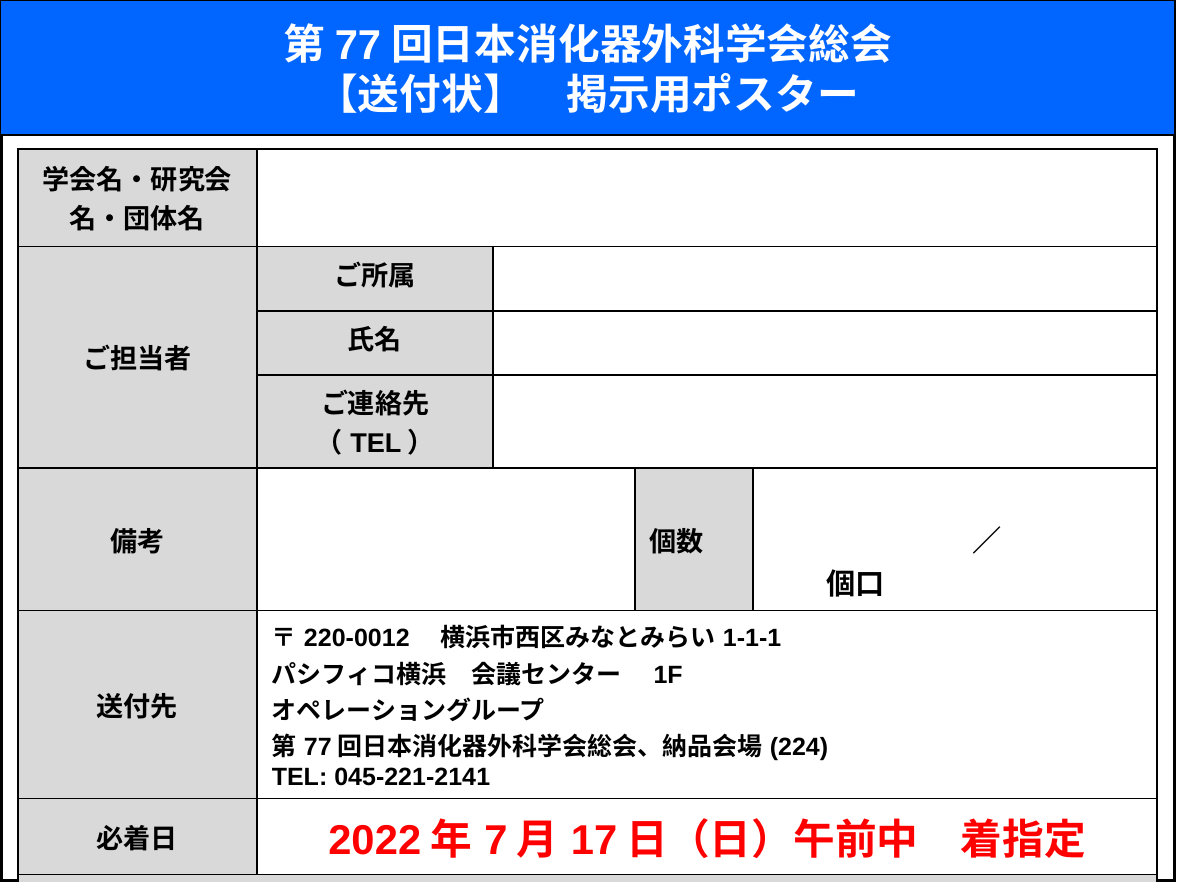

第77回日本消化器外科学会総会
【送付状】　掲示用ポスター
| 学会名・研究会名・団体名 |  |  |  |  |
| --- | --- | --- | --- | --- |
| ご担当者 | ご所属 |  |  |  |
|  | 氏名 |  |  |  |
|  | ご連絡先（TEL） |  |  |  |
| 備考 |  |  | 個数 | ／　　　　　　個口 |
| 送付先 | 〒220-0012　横浜市西区みなとみらい1-1-1 パシフィコ横浜　会議センター　1F オペレーショングループ 第77回日本消化器外科学会総会、納品会場(224) TEL: 045-221-2141 |  |  |  |
| 必着日 | 2022年7月17日（日）午前中　着指定 |  |  |  |
| ※必要事項を全てご記入の上、必ず荷物側面の見えやすい場所に全ての荷物に貼付してください。 ※本送付状はカラーで印刷をお願いします。 |  |  |  |  |